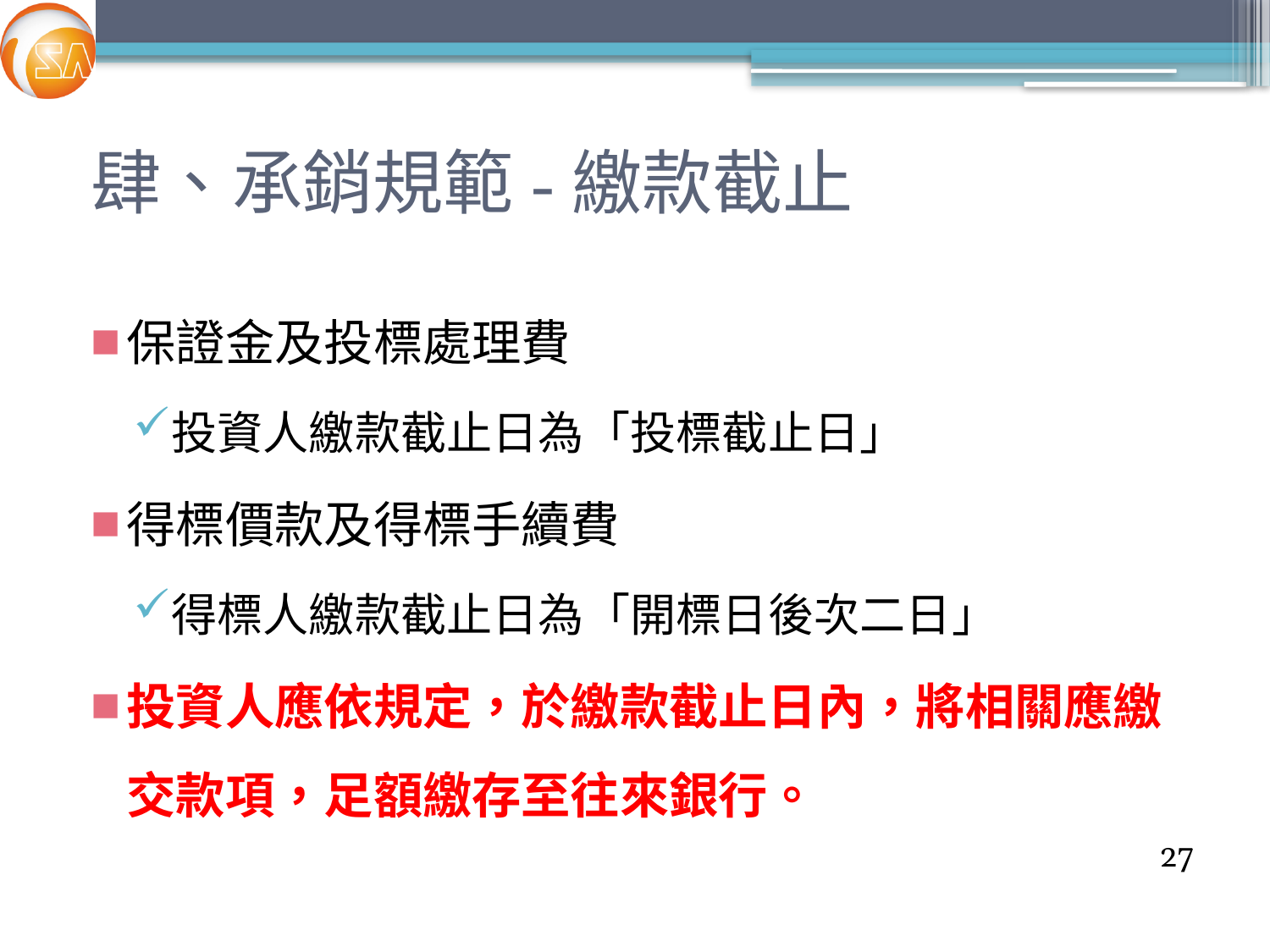

# 肆、承銷規範-繳款截止
保證金及投標處理費
投資人繳款截止日為「投標截止日」
得標價款及得標手續費
得標人繳款截止日為「開標日後次二日」
投資人應依規定，於繳款截止日內，將相關應繳交款項，足額繳存至往來銀行。
27